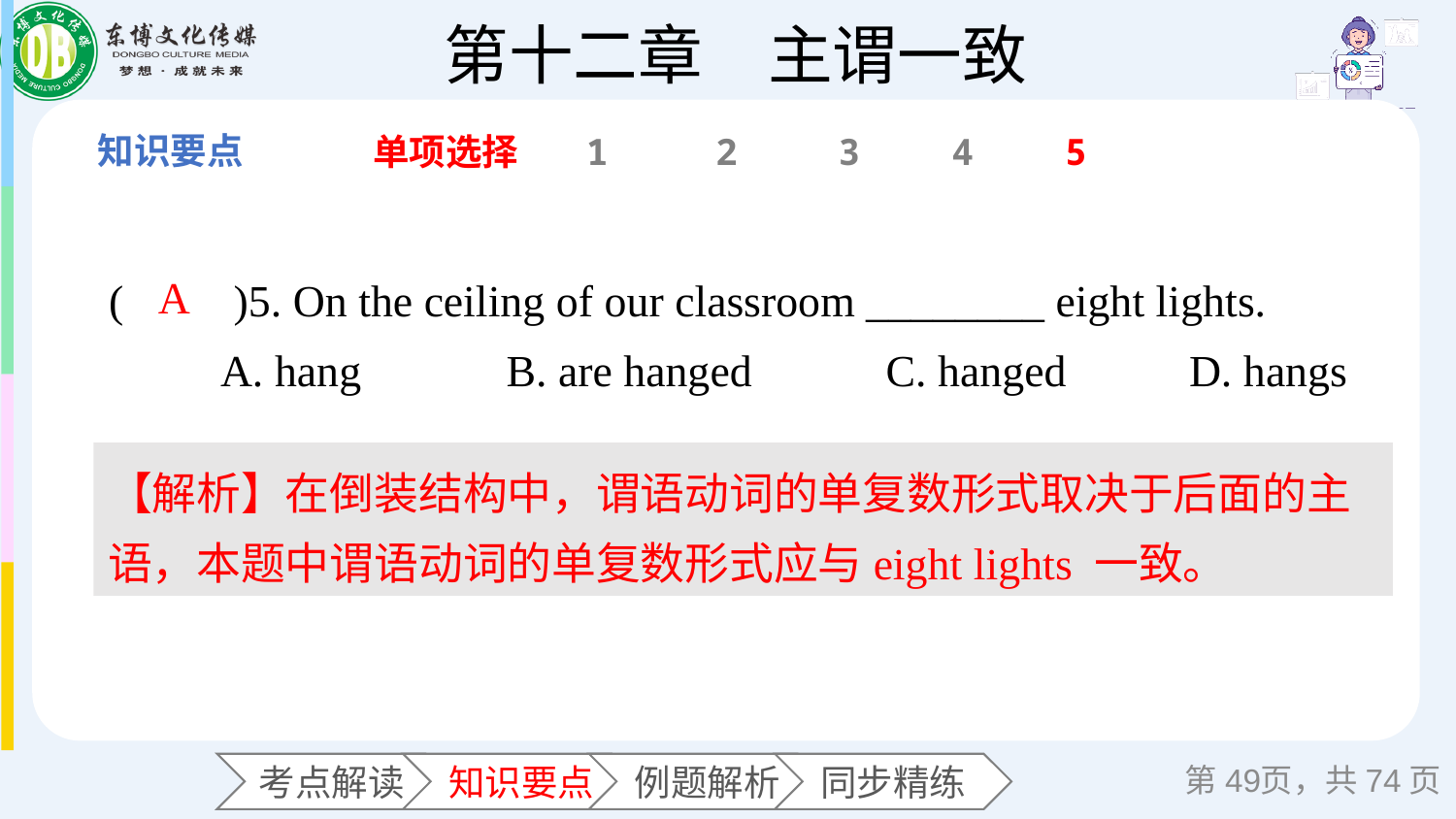

单项选择
1
2
3
4
5
(　　)5. On the ceiling of our classroom ________ eight lights.
          A. hang             B. are hanged            C. hanged           D. hangs
A
【解析】在倒装结构中，谓语动词的单复数形式取决于后面的主语，本题中谓语动词的单复数形式应与eight lights 一致。
第49页，共74页